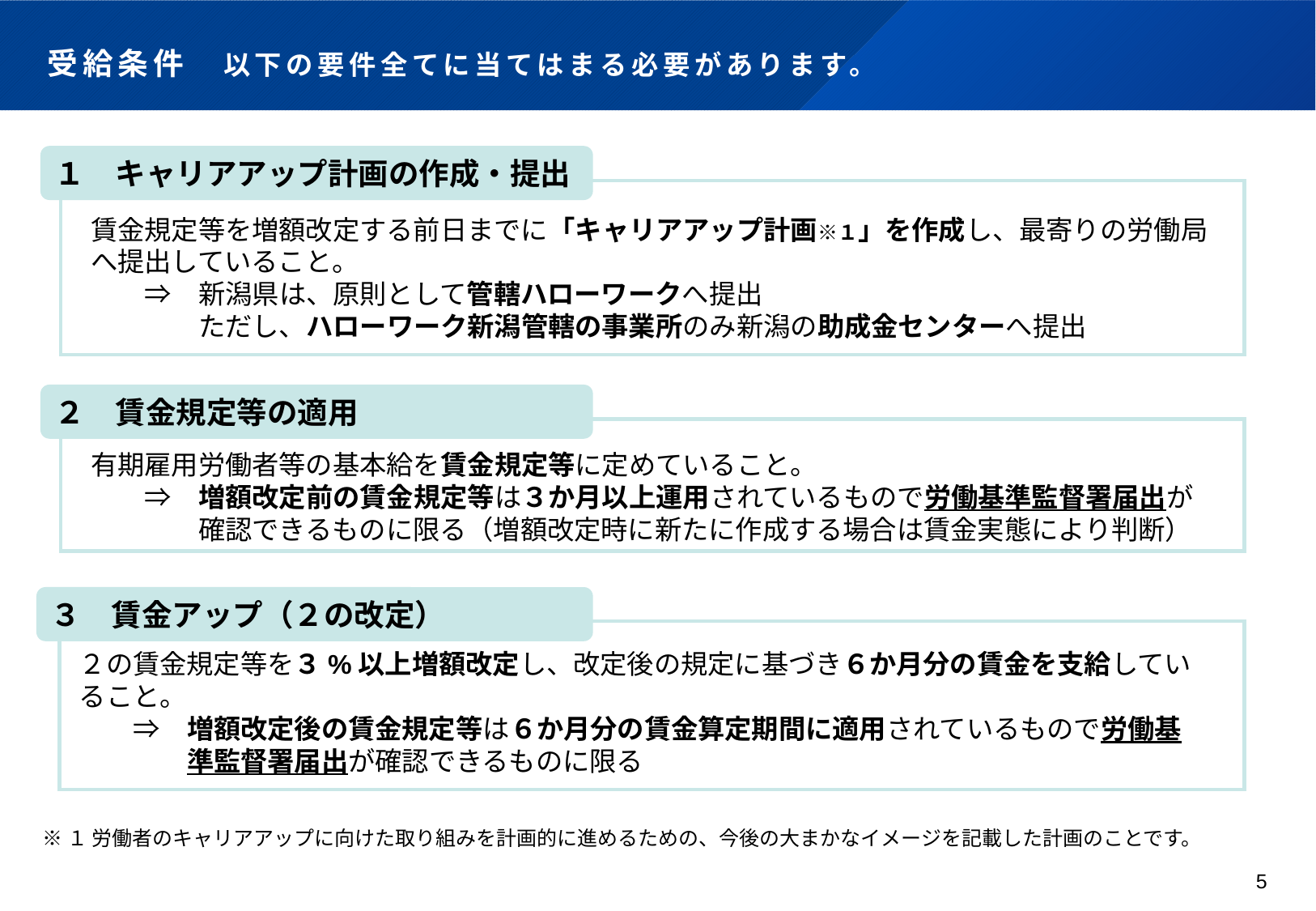

# 受給条件　以下の要件全てに当てはまる必要があります。
１　キャリアアップ計画の作成・提出

賃金規定等を増額改定する前日までに「キャリアアップ計画※１」を作成し、最寄りの労働局へ提出していること。
　　⇒　新潟県は、原則として管轄ハローワークへ提出
　　　　ただし、ハローワーク新潟管轄の事業所のみ新潟の助成金センターへ提出
２　賃金規定等の適用

有期雇用労働者等の基本給を賃金規定等に定めていること。
　　⇒　増額改定前の賃金規定等は３か月以上運用されているもので労働基準監督署届出が
　　　　確認できるものに限る（増額改定時に新たに作成する場合は賃金実態により判断）
３　賃金アップ（２の改定）

２の賃金規定等を３%以上増額改定し、改定後の規定に基づき６か月分の賃金を支給していること。
　　⇒　増額改定後の賃金規定等は６か月分の賃金算定期間に適用されているもので労働基
　　　　準監督署届出が確認できるものに限る
※１ 労働者のキャリアアップに向けた取り組みを計画的に進めるための、今後の大まかなイメージを記載した計画のことです。
5